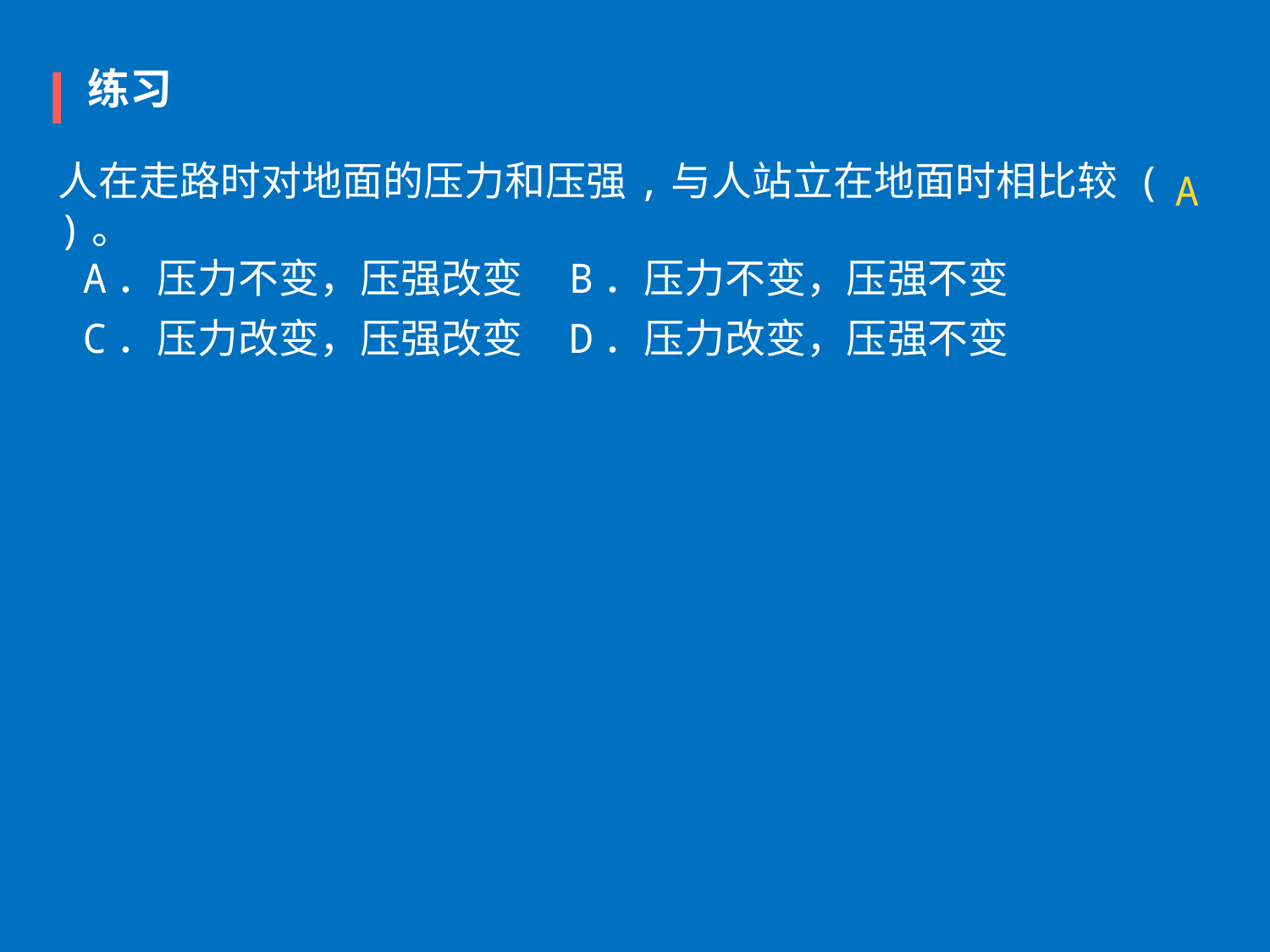

练习

A
人在走路时对地面的压力和压强,与人站立在地面时相比较 (      )。
 A．压力不变，压强改变    B．压力不变，压强不变
 C．压力改变，压强改变    D．压力改变，压强不变